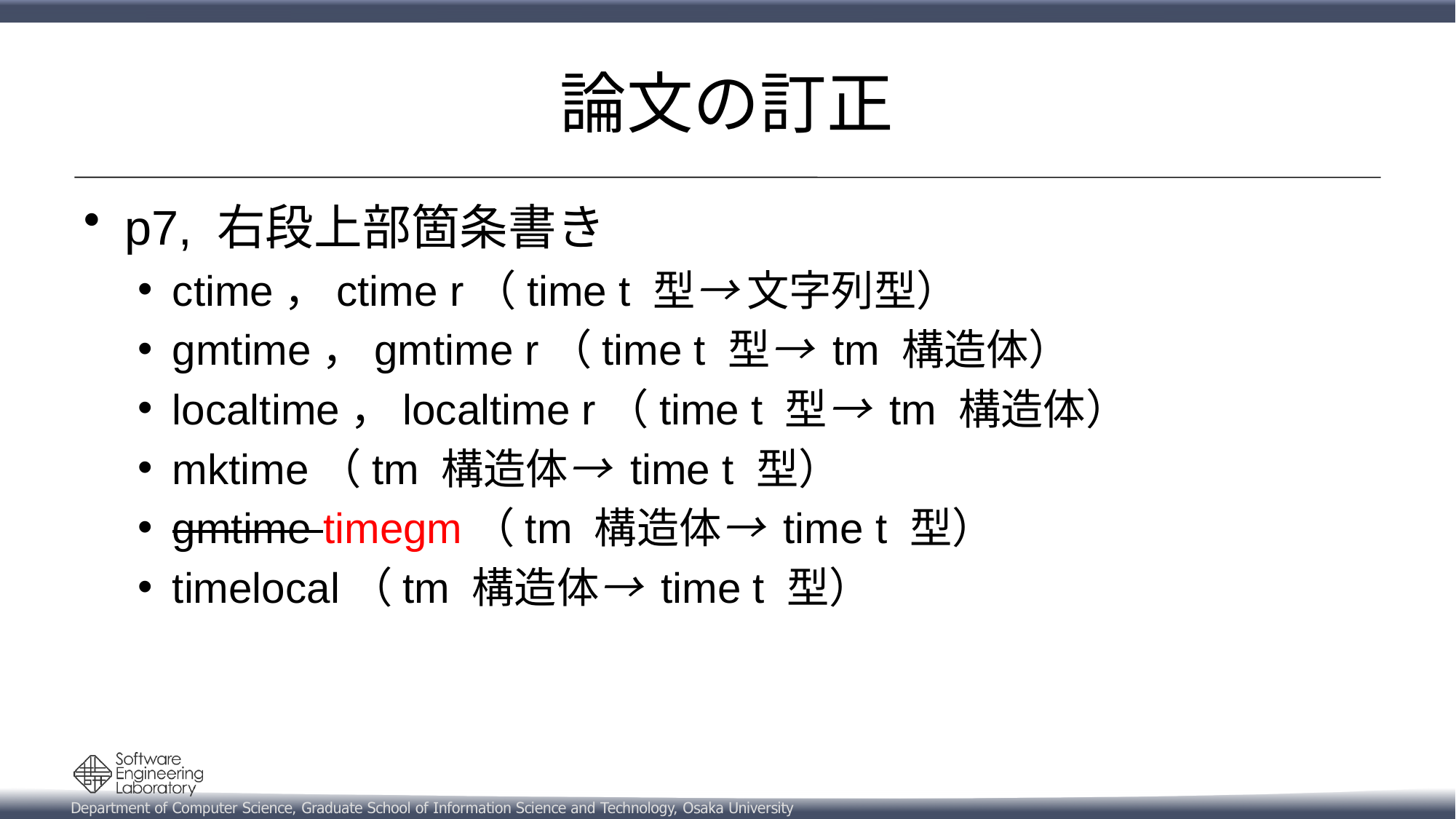

# 論文の訂正
p7, 右段上部箇条書き
ctime，ctime r（time t 型→ 文字列型）
gmtime，gmtime r（time t 型→ tm 構造体）
localtime，localtime r（time t 型→ tm 構造体）
mktime（tm 構造体→ time t 型）
gmtime timegm（tm 構造体→ time t 型）
timelocal（tm 構造体→ time t 型）